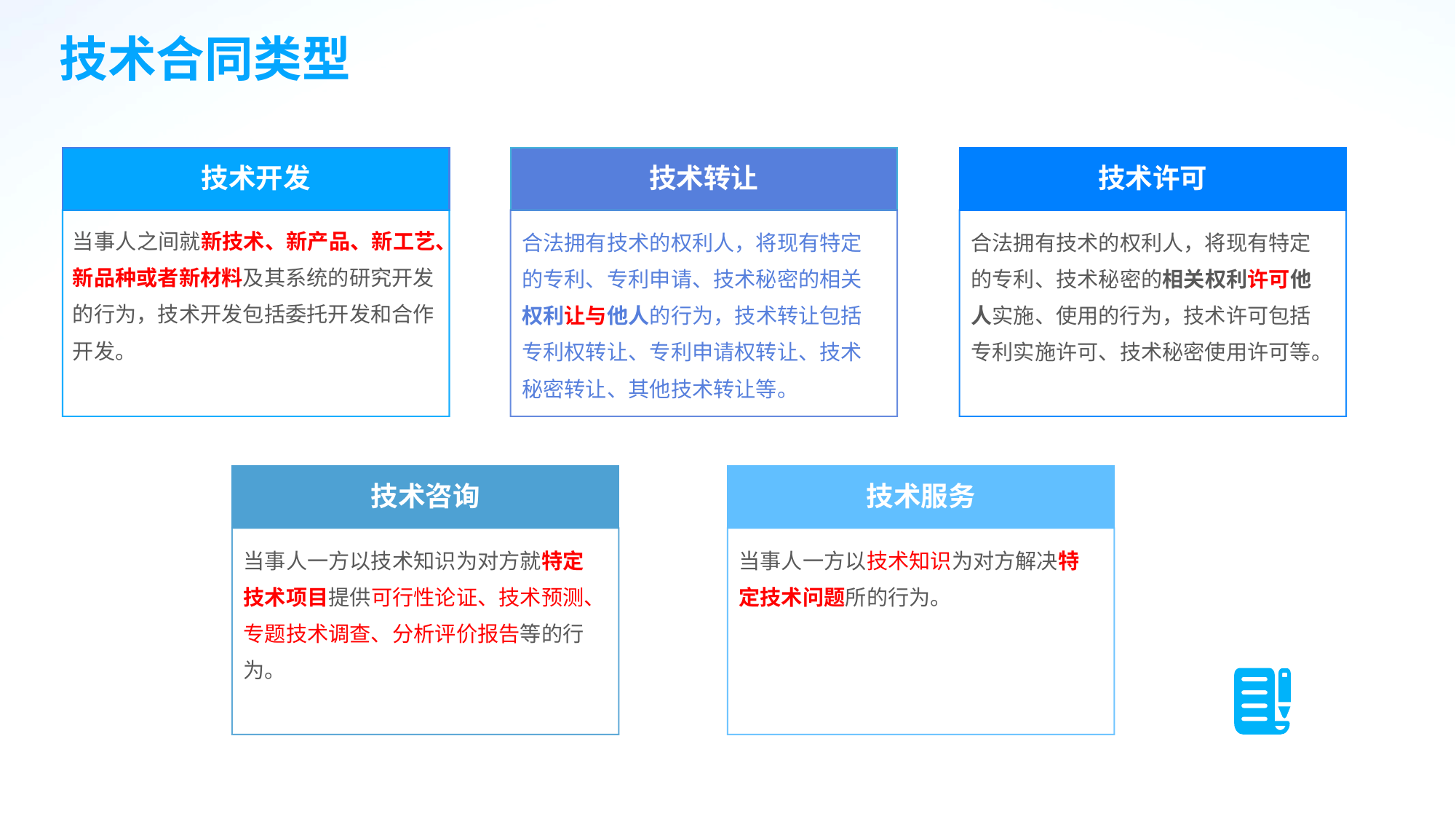

技术合同类型
技术开发
当事人之间就新技术、新产品、新工艺、
新品种或者新材料及其系统的研究开发
的行为，技术开发包括委托开发和合作
开发。
技术转让
合法拥有技术的权利人，将现有特定
的专利、专利申请、技术秘密的相关
权利让与他人的行为，技术转让包括
专利权转让、专利申请权转让、技术
秘密转让、其他技术转让等。
技术许可
合法拥有技术的权利人，将现有特定
的专利、技术秘密的相关权利许可他
人实施、使用的行为，技术许可包括
专利实施许可、技术秘密使用许可等。
技术咨询
当事人一方以技术知识为对方就特定
技术项目提供可行性论证、技术预测、
专题技术调查、分析评价报告等的行
为。
技术服务
当事人一方以技术知识为对方解决特
定技术问题所的行为。